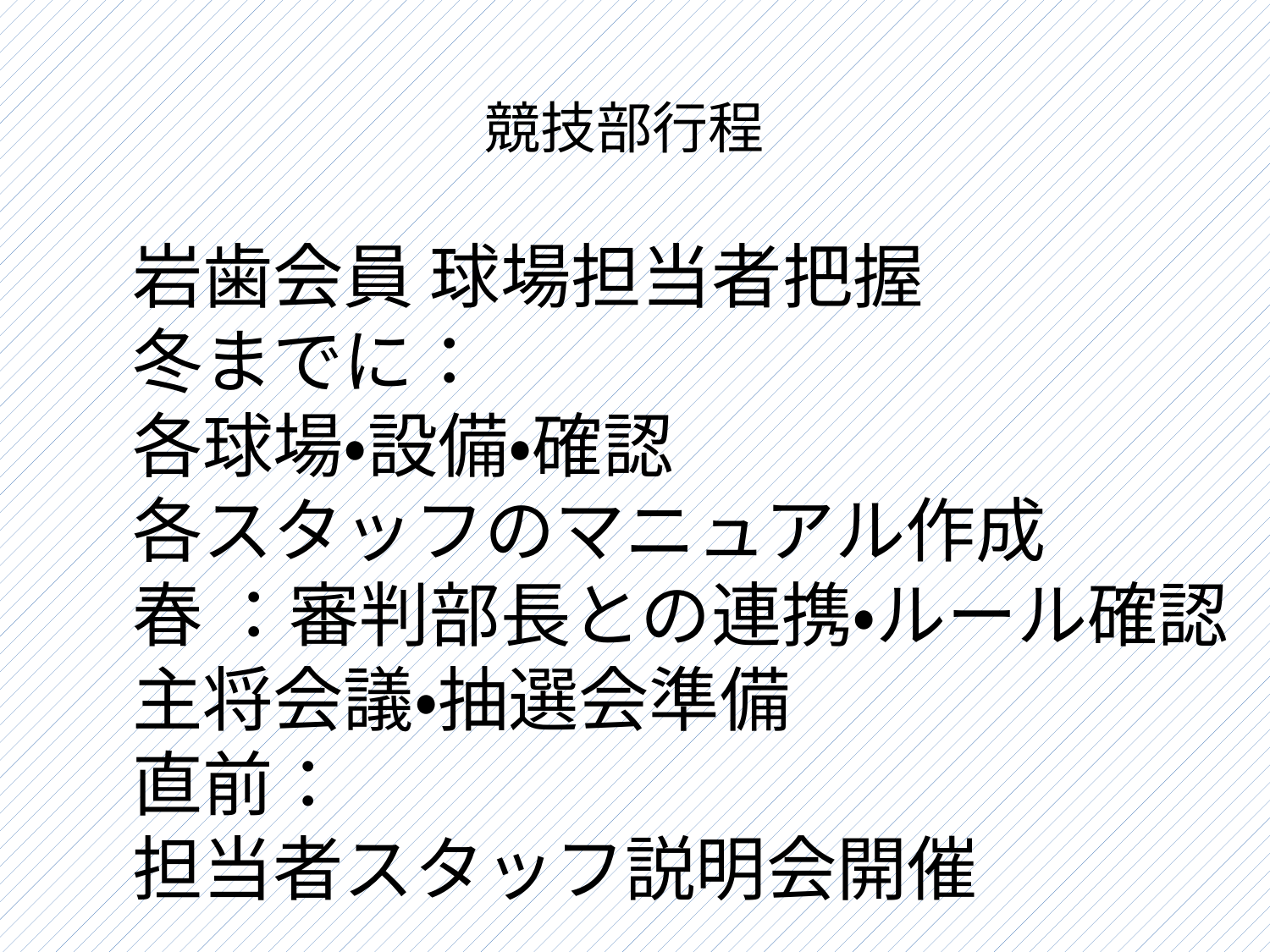

# 競技部行程
岩歯会員 球場担当者把握
冬までに：
各球場・設備・確認
各スタッフのマニュアル作成
春 ：審判部長との連携・ルール確認
主将会議・抽選会準備
直前：
担当者スタッフ説明会開催